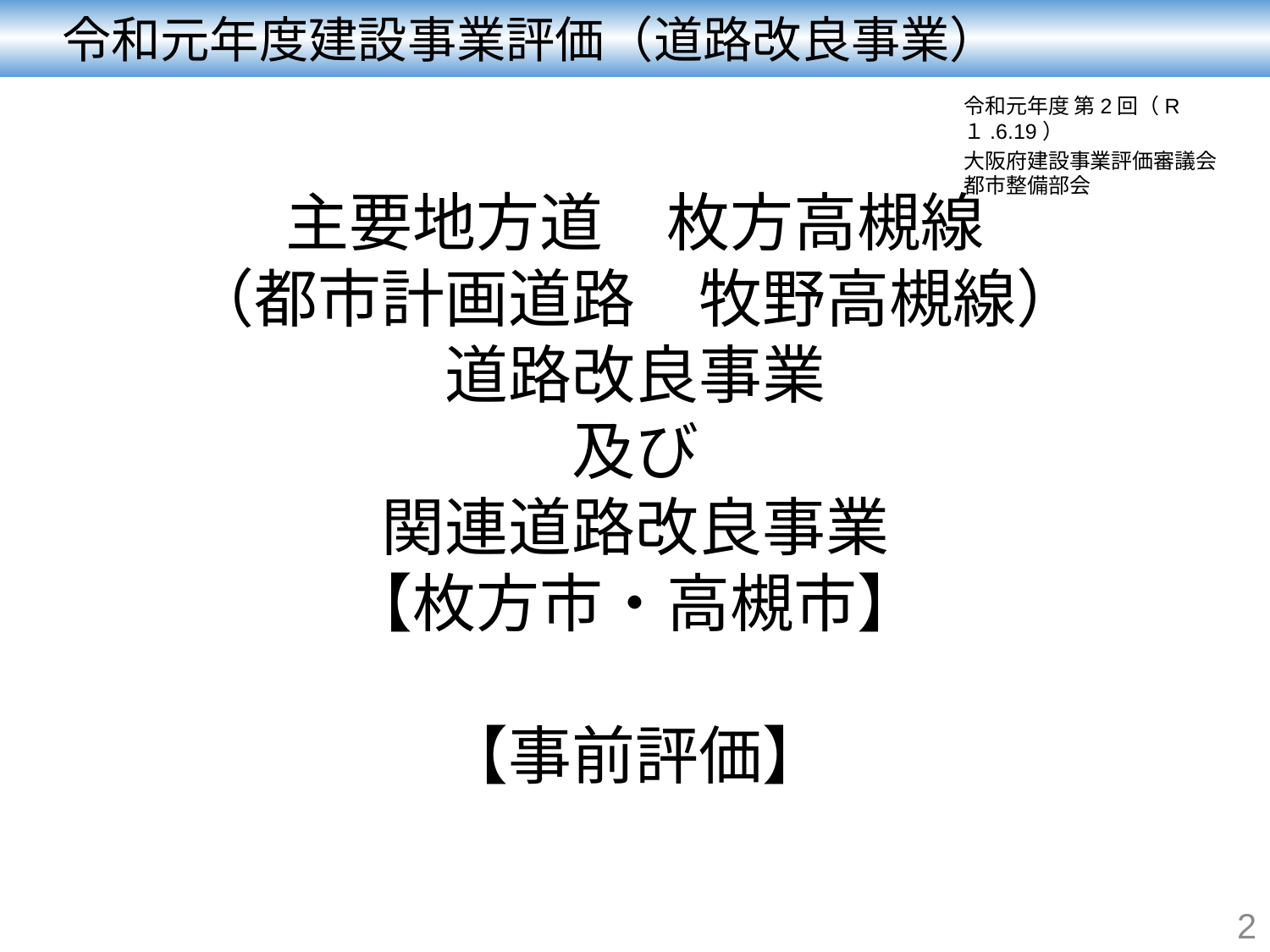

令和元年度建設事業評価（道路改良事業）
令和元年度 第2回（R１.6.19）
大阪府建設事業評価審議会　都市整備部会

主要地方道　枚方高槻線
（都市計画道路　牧野高槻線）
道路改良事業
及び
関連道路改良事業
【枚方市・高槻市】

【事前評価】
2